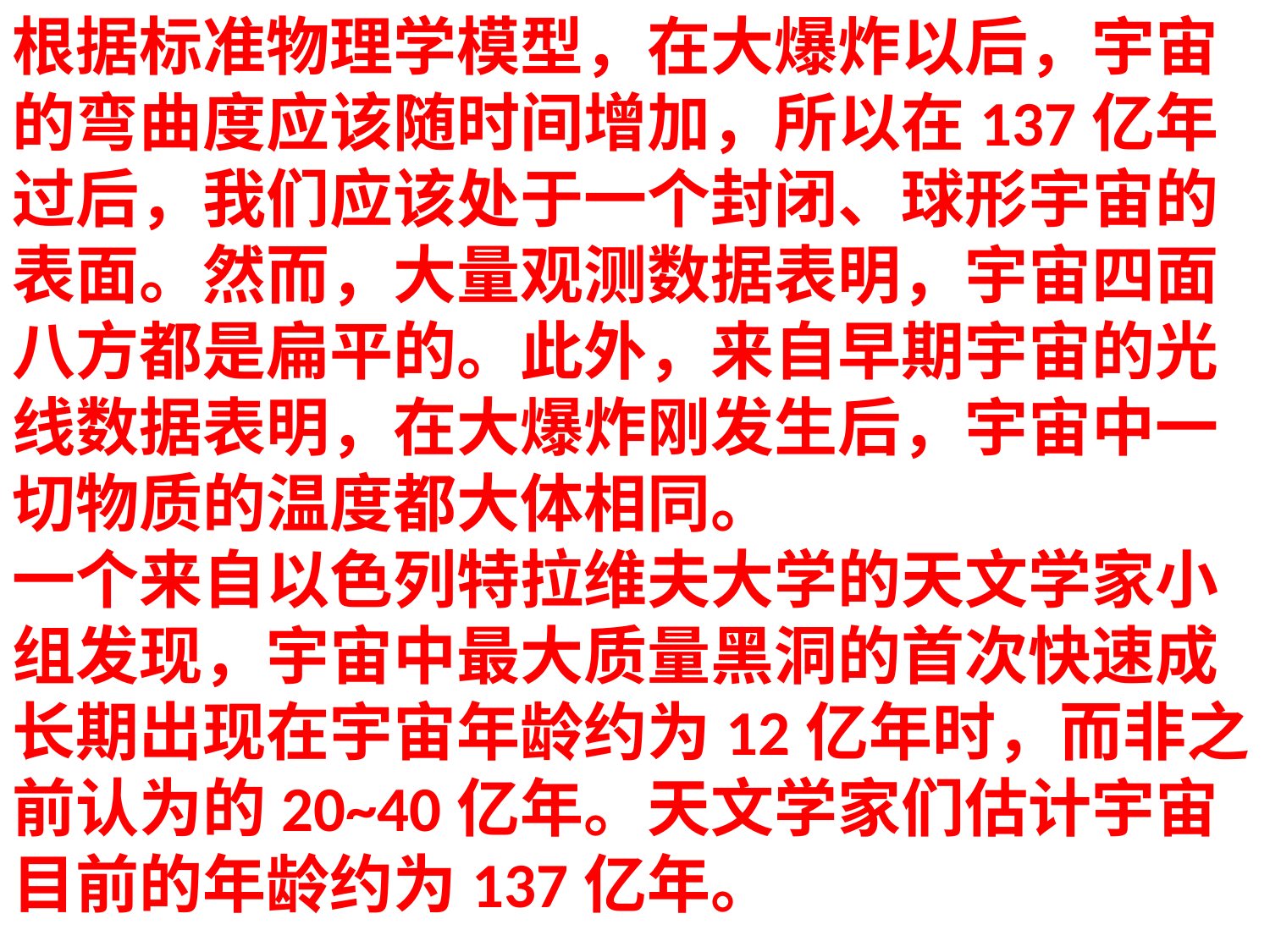

根据标准物理学模型，在大爆炸以后，宇宙的弯曲度应该随时间增加，所以在137亿年过后，我们应该处于一个封闭、球形宇宙的表面。然而，大量观测数据表明，宇宙四面八方都是扁平的。此外，来自早期宇宙的光线数据表明，在大爆炸刚发生后，宇宙中一切物质的温度都大体相同。
一个来自以色列特拉维夫大学的天文学家小组发现，宇宙中最大质量黑洞的首次快速成长期出现在宇宙年龄约为12亿年时，而非之前认为的20~40亿年。天文学家们估计宇宙目前的年龄约为137亿年。